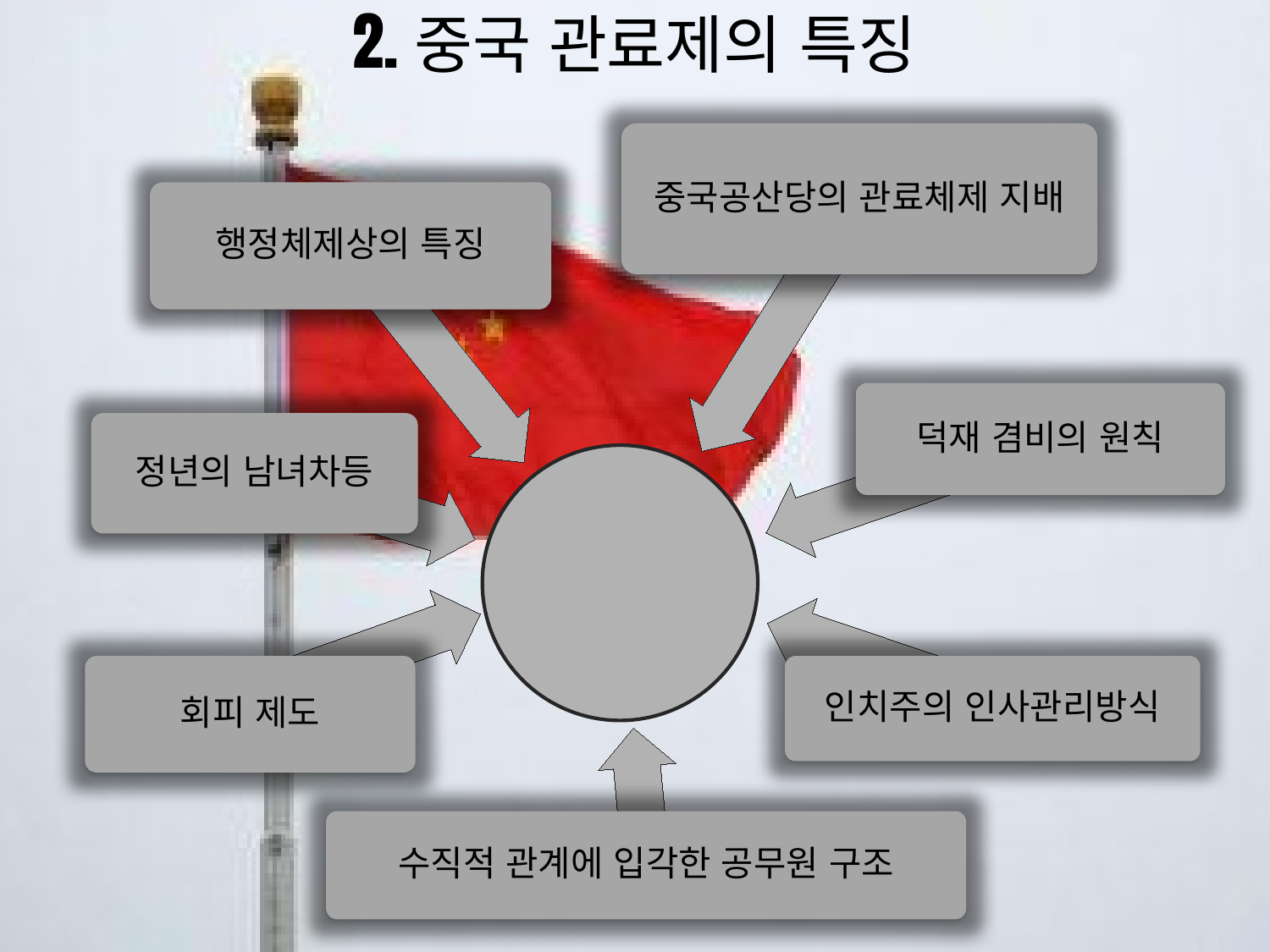

# 2.중국 관료제의 특징

수직적 관계에 입각한 공무원 구조
회피 제도
정년의 남녀차등
행정체제상의 특징
중국공산당의 관료체제 지배
덕재 겸비의 원칙
인치주의 인사관리방식